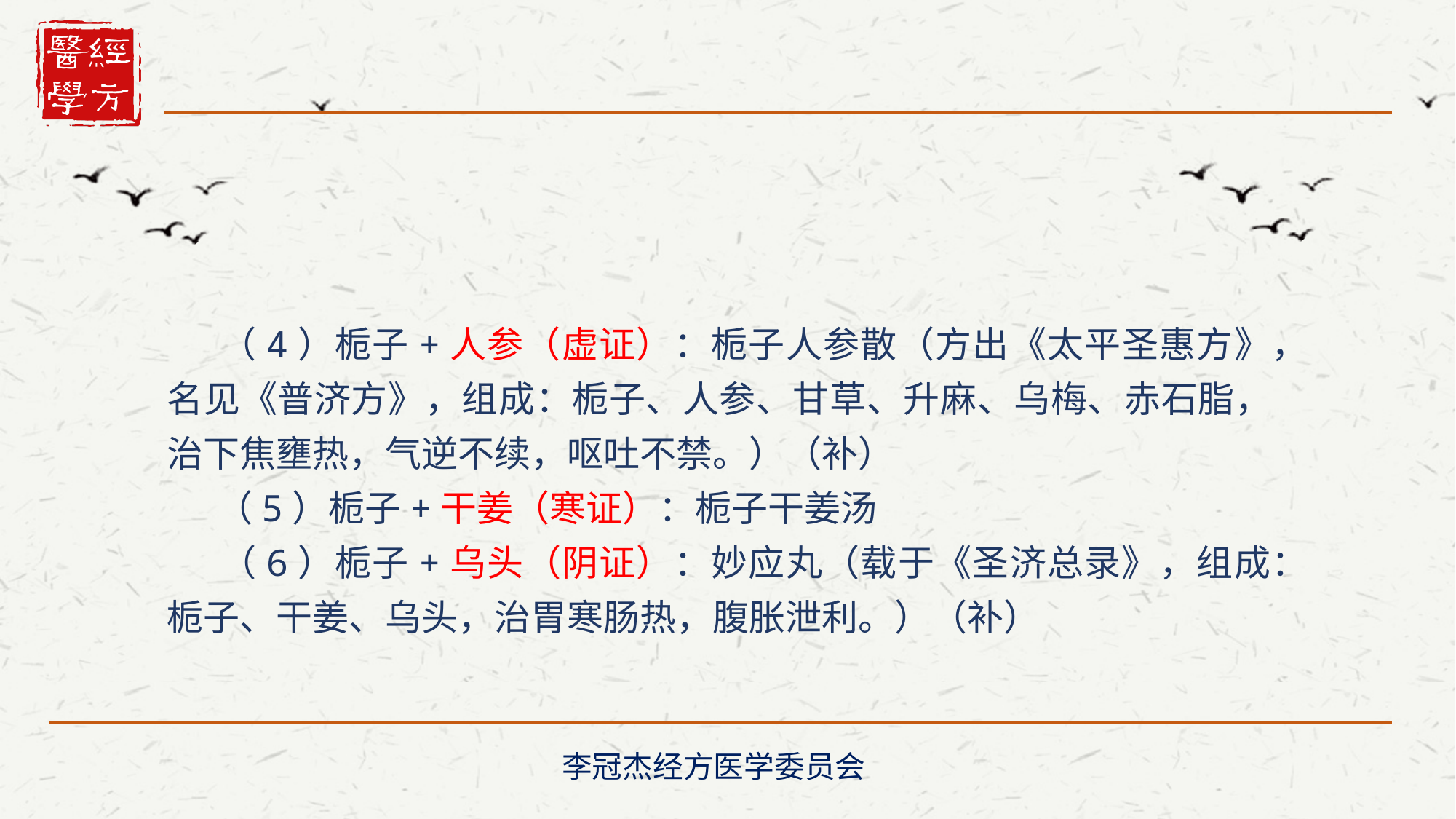

（4）栀子+人参（虚证）：栀子人参散（方出《太平圣惠方》，名见《普济方》，组成：栀子、人参、甘草、升麻、乌梅、赤石脂，治下焦壅热，气逆不续，呕吐不禁。）（补）
   （5）栀子+干姜（寒证）：栀子干姜汤
   （6）栀子+乌头（阴证）：妙应丸（载于《圣济总录》，组成：栀子、干姜、乌头，治胃寒肠热，腹胀泄利。）（补）
33